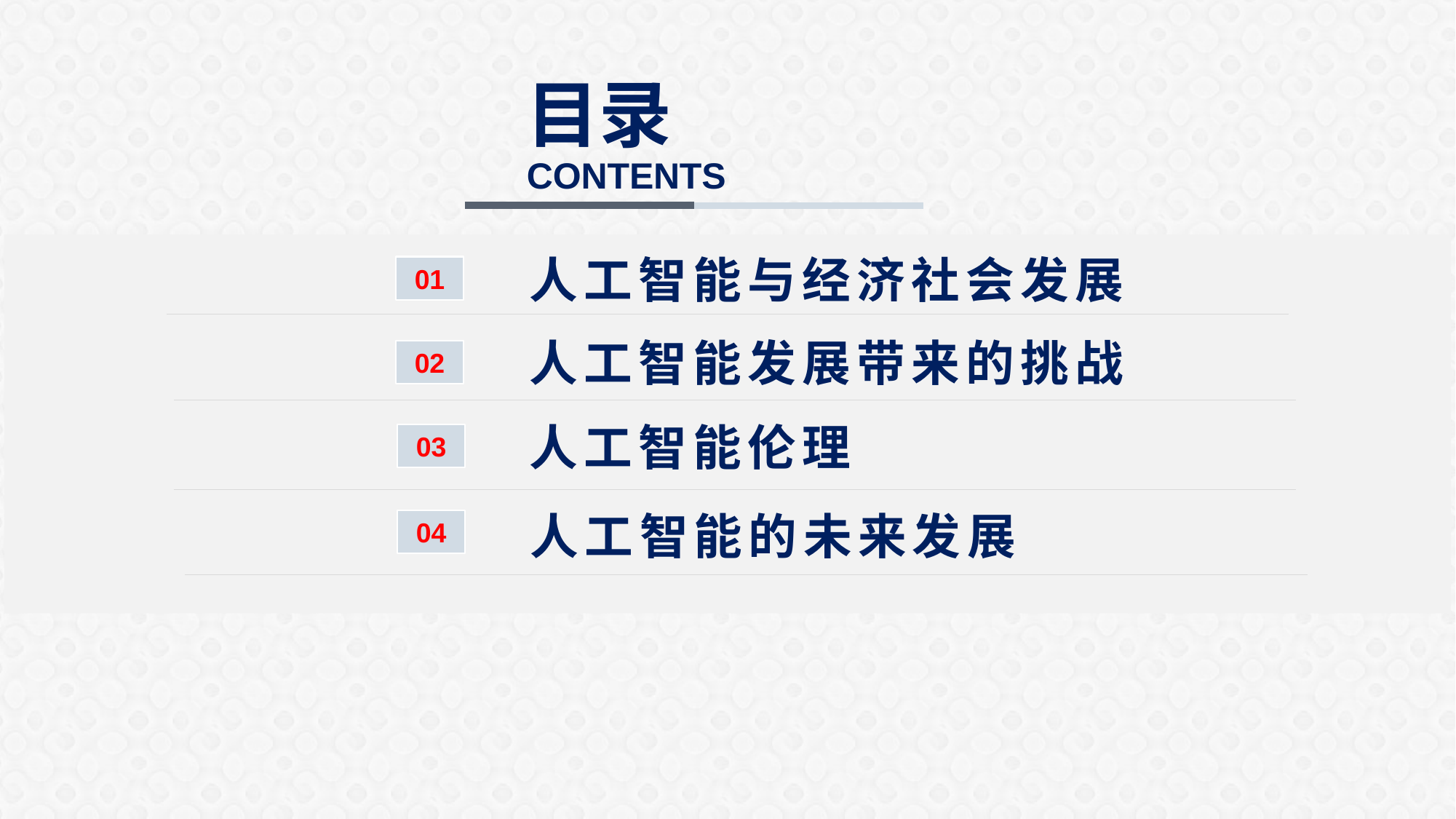

目录CONTENTS

人工智能与经济社会发展
01

人工智能发展带来的挑战
02

人工智能伦理
03

人工智能的未来发展
04